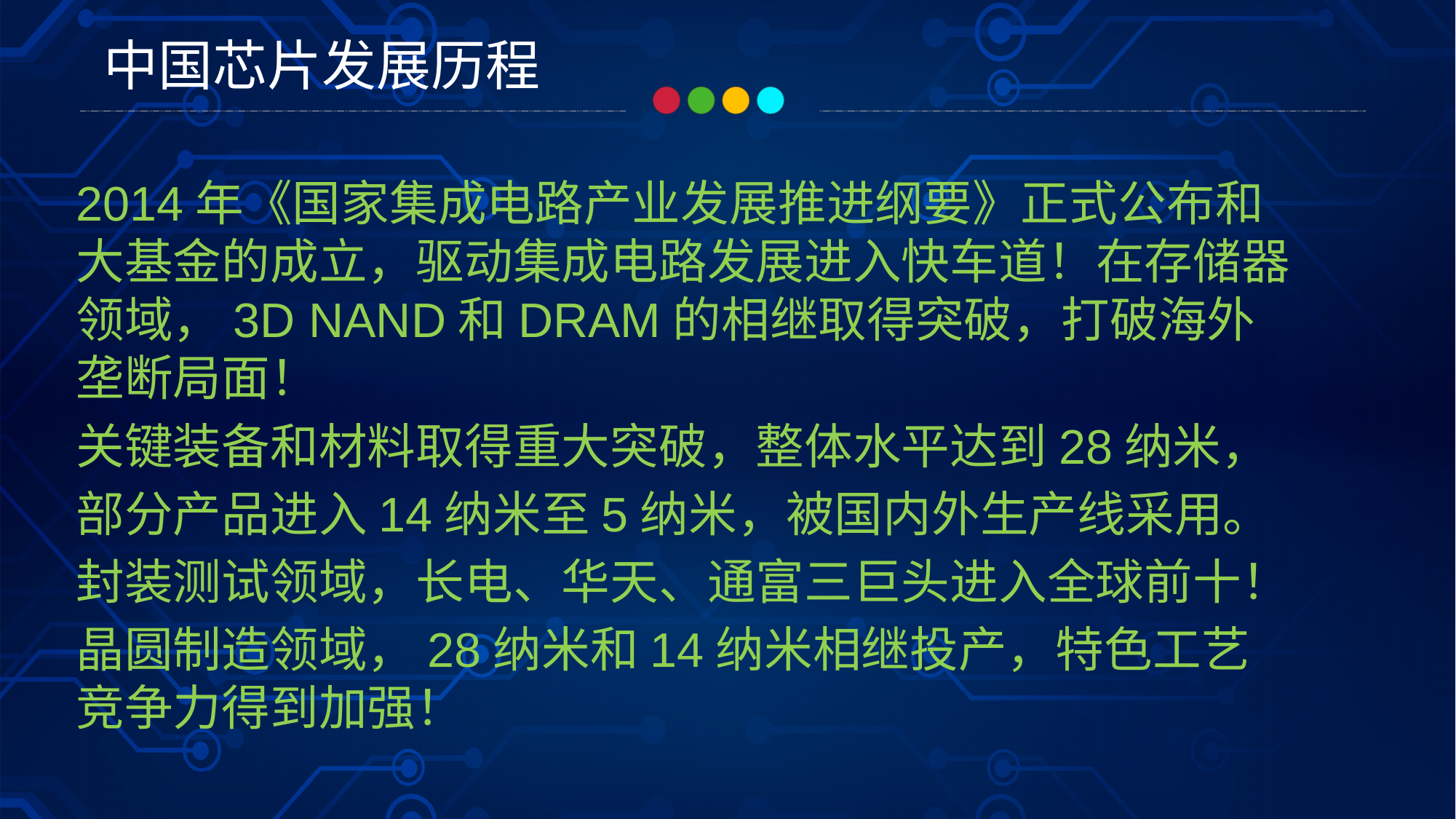

中国芯片发展历程
2014年《国家集成电路产业发展推进纲要》正式公布和大基金的成立，驱动集成电路发展进入快车道！在存储器领域，3D NAND和DRAM的相继取得突破，打破海外垄断局面！
关键装备和材料取得重大突破，整体水平达到28纳米，
部分产品进入14纳米至5纳米，被国内外生产线采用。
封装测试领域，长电、华天、通富三巨头进入全球前十！
晶圆制造领域，28纳米和14纳米相继投产，特色工艺竞争力得到加强！